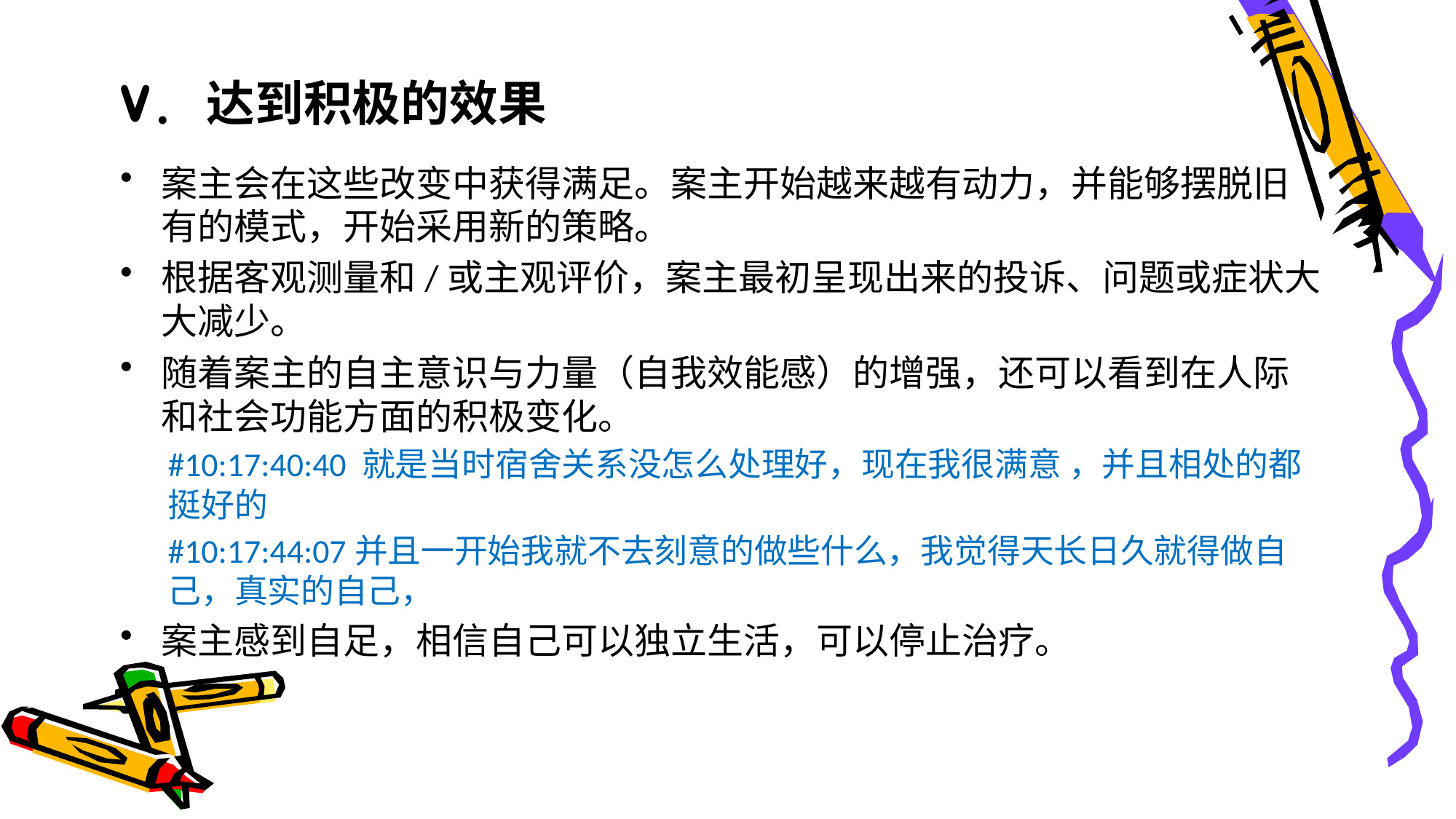

# V. 达到积极的效果
案主会在这些改变中获得满足。案主开始越来越有动力，并能够摆脱旧有的模式，开始采用新的策略。
根据客观测量和/或主观评价，案主最初呈现出来的投诉、问题或症状大大减少。
随着案主的自主意识与力量（自我效能感）的增强，还可以看到在人际和社会功能方面的积极变化。
#10:17:40:40 就是当时宿舍关系没怎么处理好，现在我很满意 ，并且相处的都挺好的
#10:17:44:07并且一开始我就不去刻意的做些什么，我觉得天长日久就得做自己，真实的自己，
案主感到自足，相信自己可以独立生活，可以停止治疗。